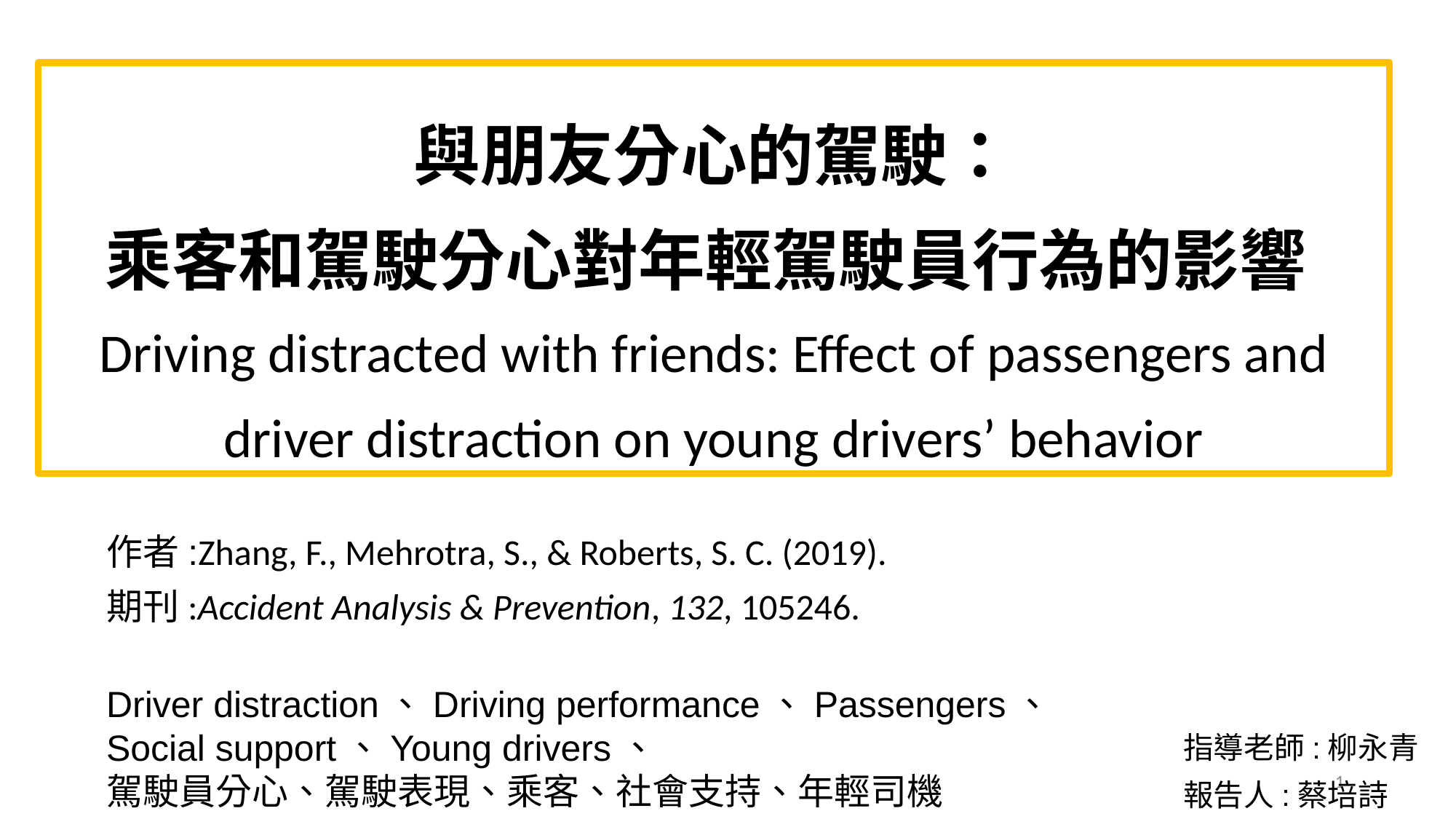

# 與朋友分心的駕駛： 乘客和駕駛分心對年輕駕駛員行為的影響Driving distracted with friends: Effect of passengers and driver distraction on young drivers’ behavior
作者:Zhang, F., Mehrotra, S., & Roberts, S. C. (2019).
期刊:Accident Analysis & Prevention, 132, 105246.
Driver distraction、Driving performance、Passengers、
Social support、Young drivers、
駕駛員分心、駕駛表現、乘客、社會支持、年輕司機
指導老師:柳永青
報告人:蔡培詩
1